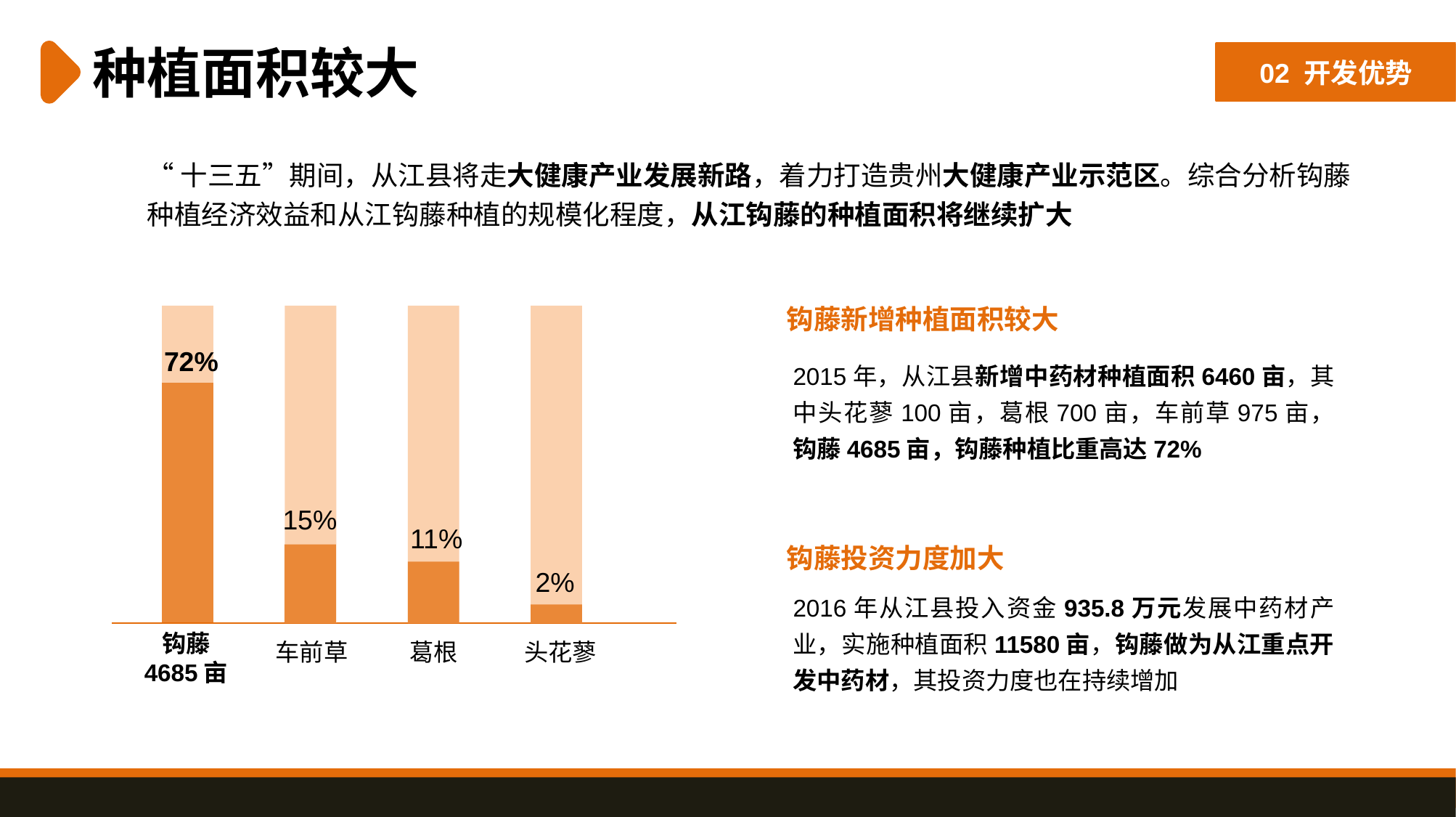

种植面积较大
02 开发优势

“十三五”期间，从江县将走大健康产业发展新路，着力打造贵州大健康产业示范区。综合分析钩藤种植经济效益和从江钩藤种植的规模化程度，从江钩藤的种植面积将继续扩大
钩藤新增种植面积较大

72%
15%
11%
2%
钩藤
4685亩
车前草
葛根
头花蓼
2015年，从江县新增中药材种植面积6460亩，其中头花蓼100亩，葛根700亩，车前草975亩，钩藤4685亩，钩藤种植比重高达72%

钩藤投资力度加大
2016年从江县投入资金935.8万元发展中药材产业，实施种植面积11580亩，钩藤做为从江重点开发中药材，其投资力度也在持续增加